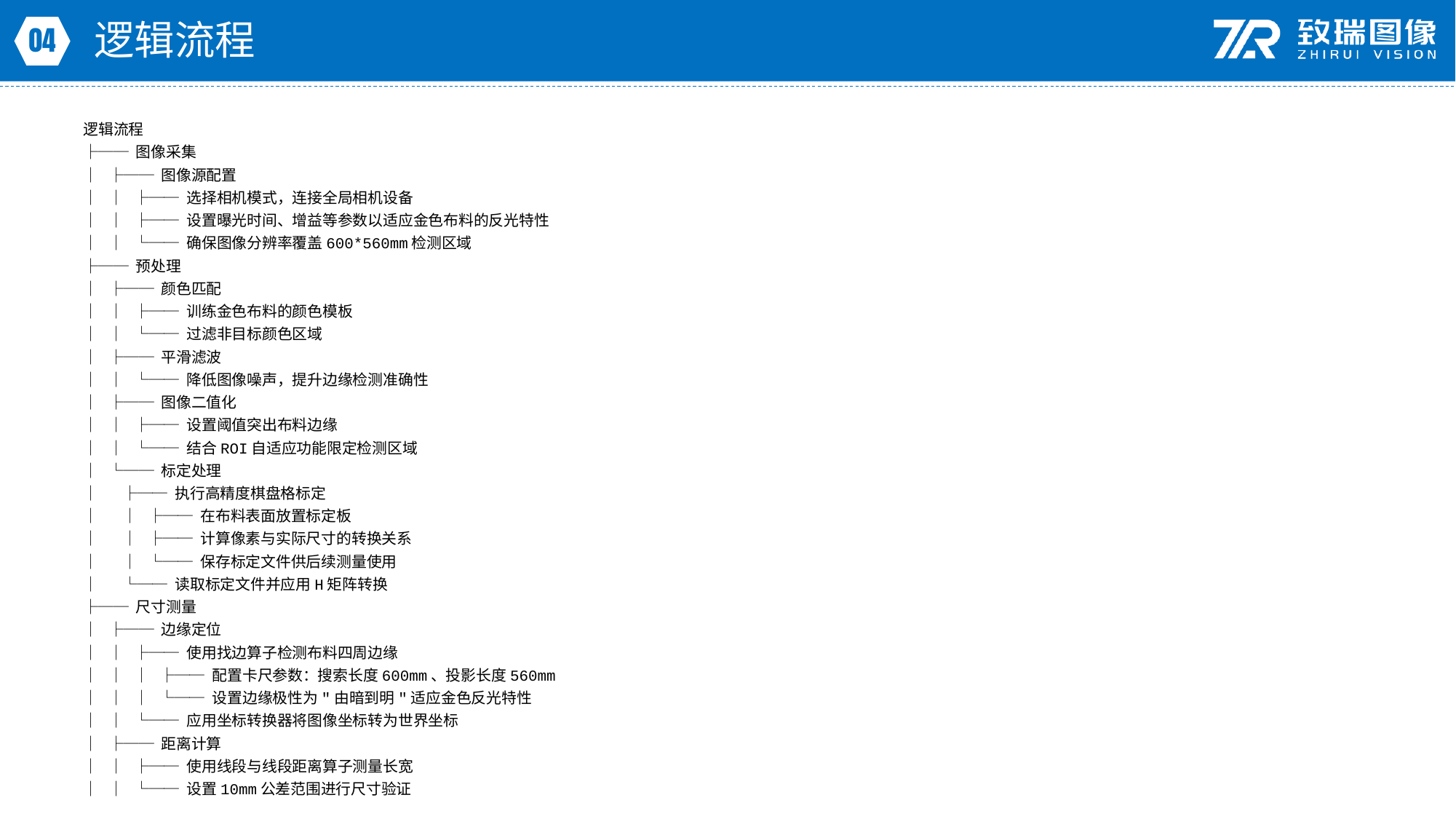

逻辑流程
04

逻辑流程
├── 图像采集
│   ├── 图像源配置
│   │   ├── 选择相机模式，连接全局相机设备
│   │   ├── 设置曝光时间、增益等参数以适应金色布料的反光特性
│   │   └── 确保图像分辨率覆盖600*560mm检测区域
├── 预处理
│   ├── 颜色匹配
│   │   ├── 训练金色布料的颜色模板
│   │   └── 过滤非目标颜色区域
│   ├── 平滑滤波
│   │   └── 降低图像噪声，提升边缘检测准确性
│   ├── 图像二值化
│   │   ├── 设置阈值突出布料边缘
│   │   └── 结合ROI自适应功能限定检测区域
│   └── 标定处理
│       ├── 执行高精度棋盘格标定
│       │   ├── 在布料表面放置标定板
│       │   ├── 计算像素与实际尺寸的转换关系
│       │   └── 保存标定文件供后续测量使用
│       └── 读取标定文件并应用H矩阵转换
├── 尺寸测量
│   ├── 边缘定位
│   │   ├── 使用找边算子检测布料四周边缘
│   │   │   ├── 配置卡尺参数：搜索长度600mm、投影长度560mm
│   │   │   └── 设置边缘极性为"由暗到明"适应金色反光特性
│   │   └── 应用坐标转换器将图像坐标转为世界坐标
│   ├── 距离计算
│   │   ├── 使用线段与线段距离算子测量长宽
│   │   └── 设置10mm公差范围进行尺寸验证